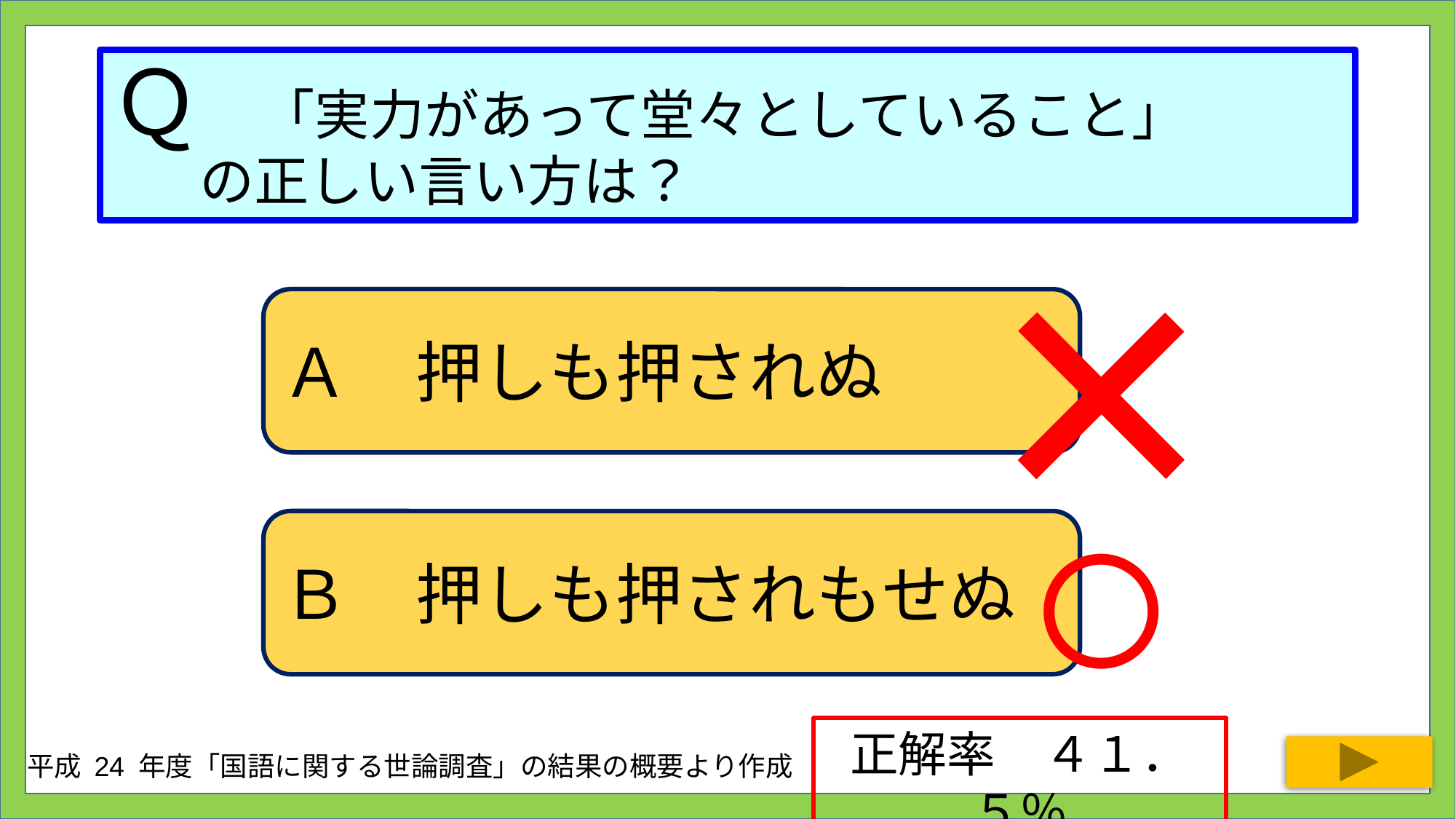

# Ｑ　「実力があって堂々としていること」 の正しい言い方は？
×
Ａ　押しも押されぬ
○
Ｂ　押しも押されもせぬ
正解率　４１．５％

平成 24 年度「国語に関する世論調査」の結果の概要より作成